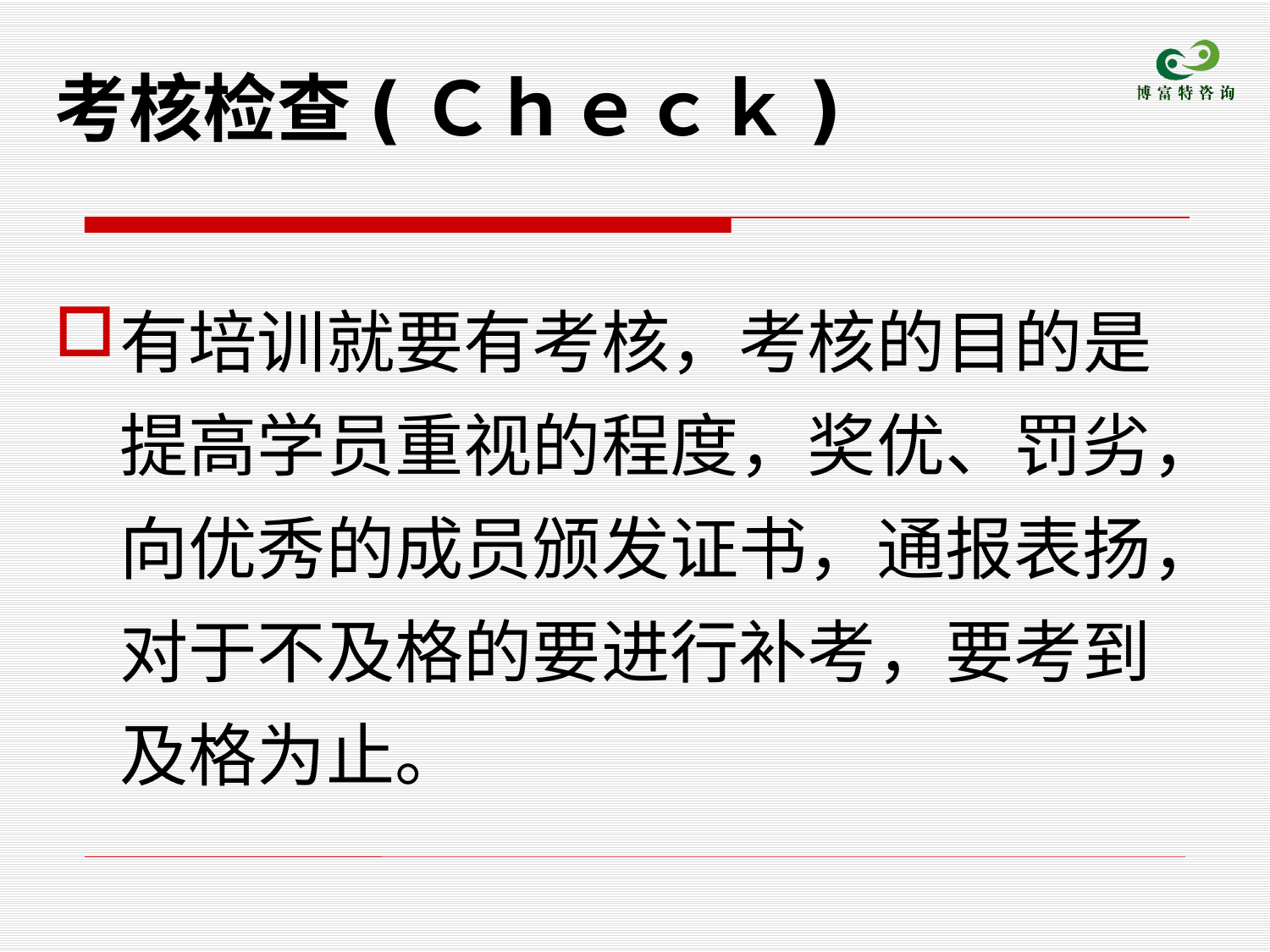

# 考核检查(Ｃｈｅｃｋ)

有培训就要有考核，考核的目的是提高学员重视的程度，奖优、罚劣，向优秀的成员颁发证书，通报表扬，对于不及格的要进行补考，要考到及格为止。
371